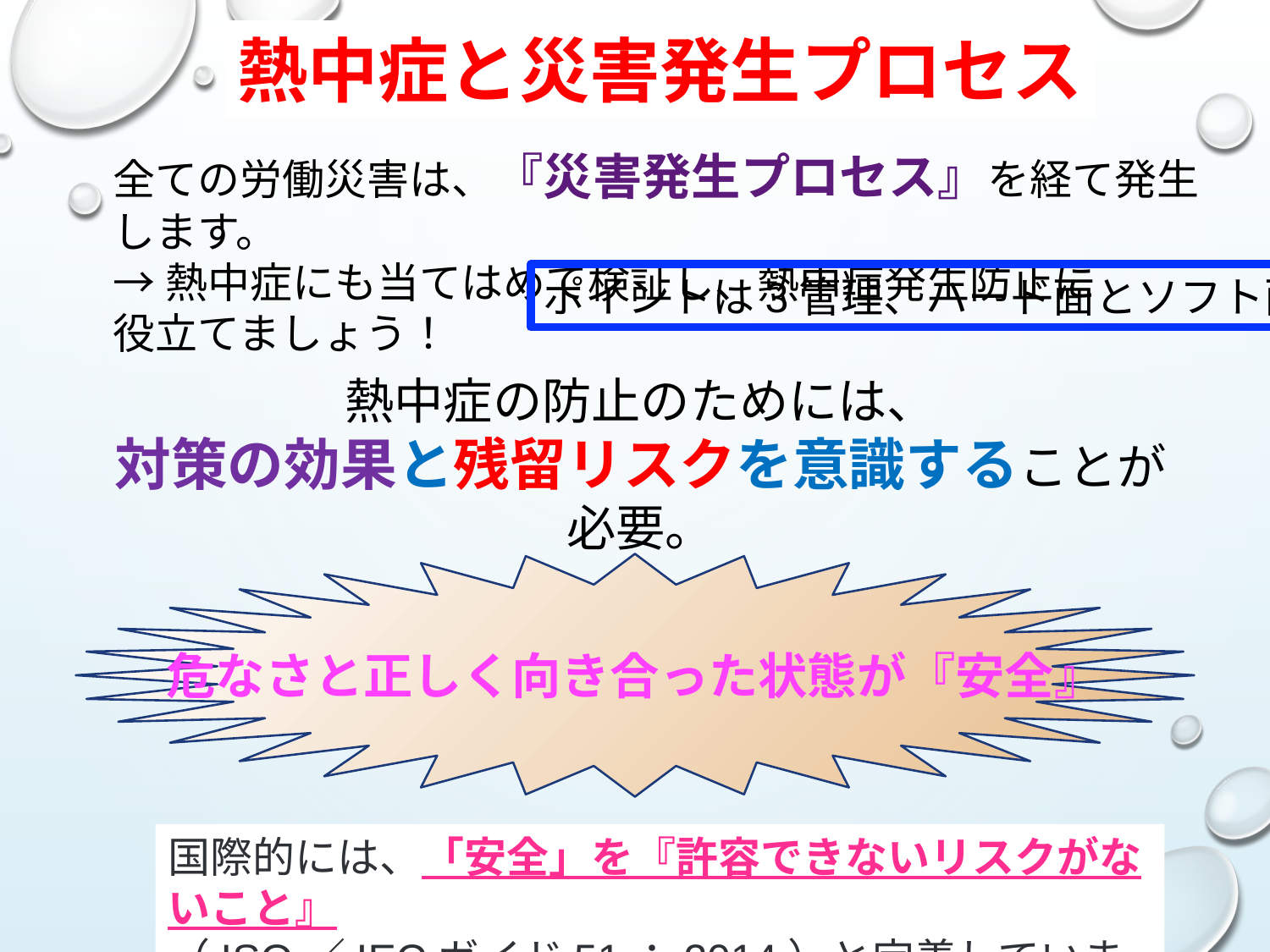

熱中症と災害発生プロセス
全ての労働災害は、『災害発生プロセス』を経て発生します。
→熱中症にも当てはめて検証し、熱中症発生防止に
役立てましょう！
ポイントは3管理、ハード面とソフト面
熱中症の防止のためには、
対策の効果と残留リスクを意識することが必要。

危なさと正しく向き合った状態が『安全』
国際的には、「安全」を『許容できないリスクがないこと』
（ISO／IECガイド51：2014）と定義しています。